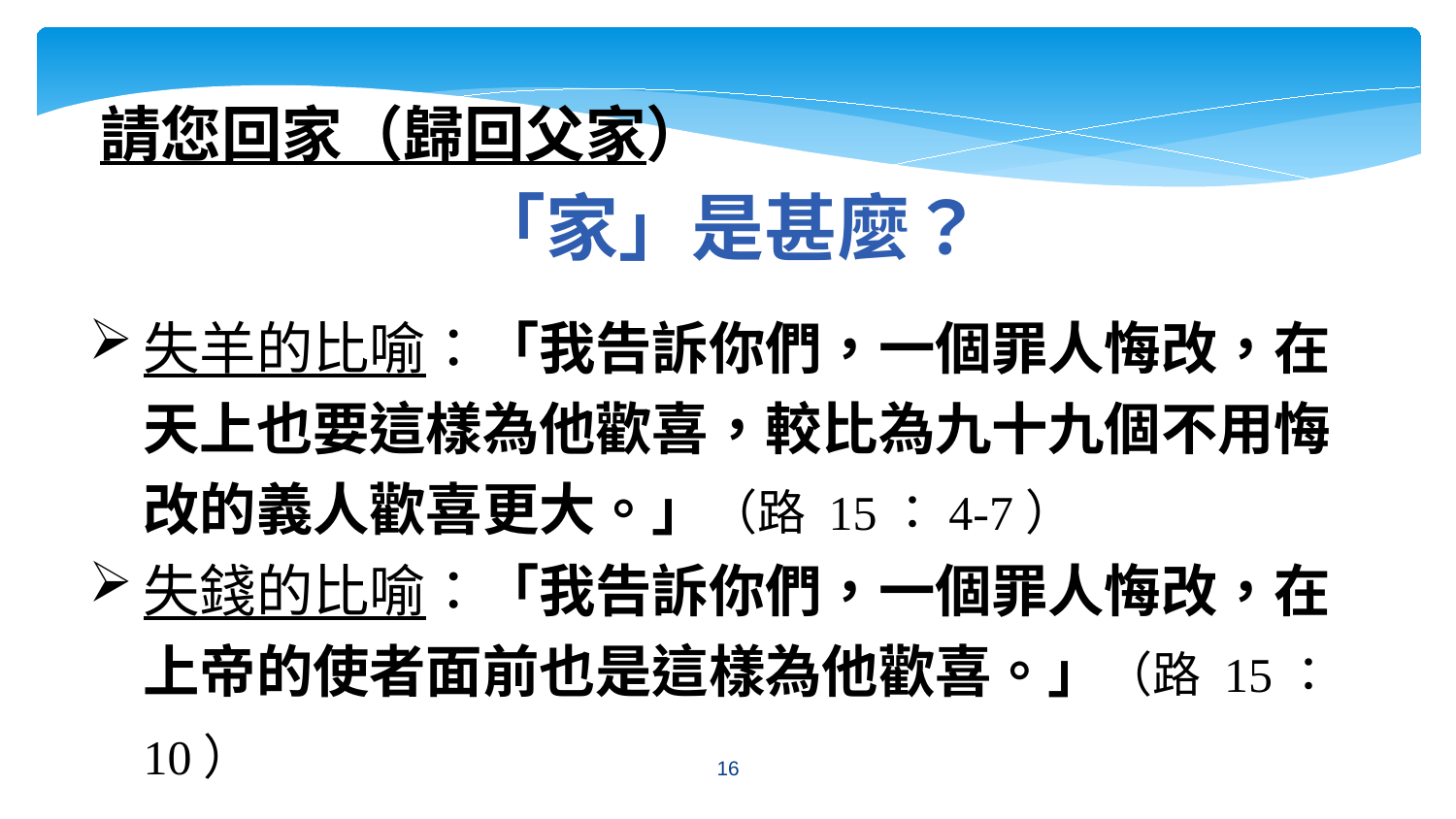

請您回家（歸回父家）
「家」是甚麼？

失羊的比喻：「我告訴你們，一個罪人悔改，在天上也要這樣為他歡喜，較比為九十九個不用悔改的義人歡喜更大。」（路 15：4-7）
失錢的比喻：「我告訴你們，一個罪人悔改，在上帝的使者面前也是這樣為他歡喜。」（路 15：10）
16